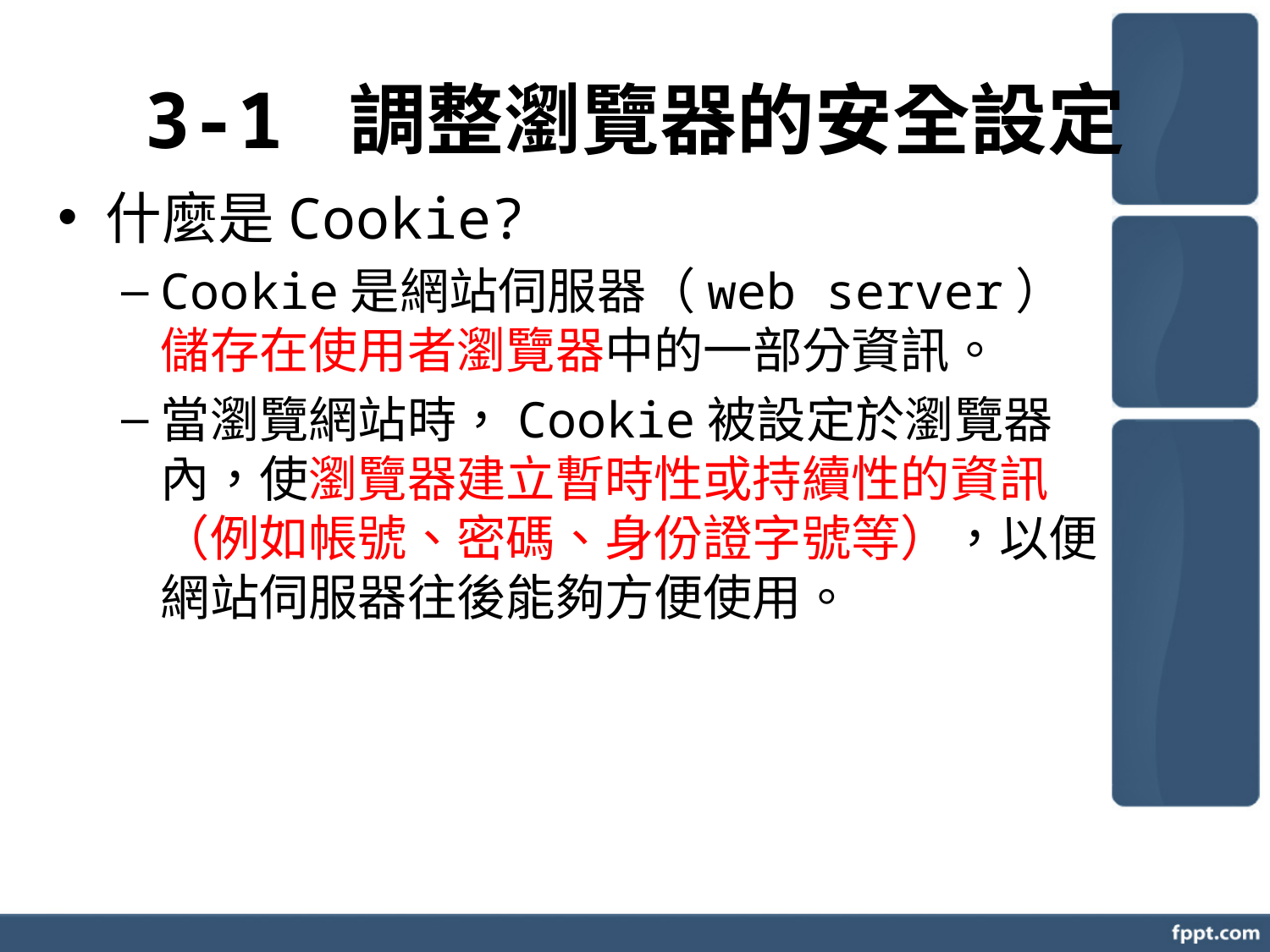

3-1 調整瀏覽器的安全設定
什麼是Cookie?
Cookie是網站伺服器（web server）儲存在使用者瀏覽器中的一部分資訊。
當瀏覽網站時，Cookie被設定於瀏覽器內，使瀏覽器建立暫時性或持續性的資訊（例如帳號、密碼、身份證字號等），以便網站伺服器往後能夠方便使用。